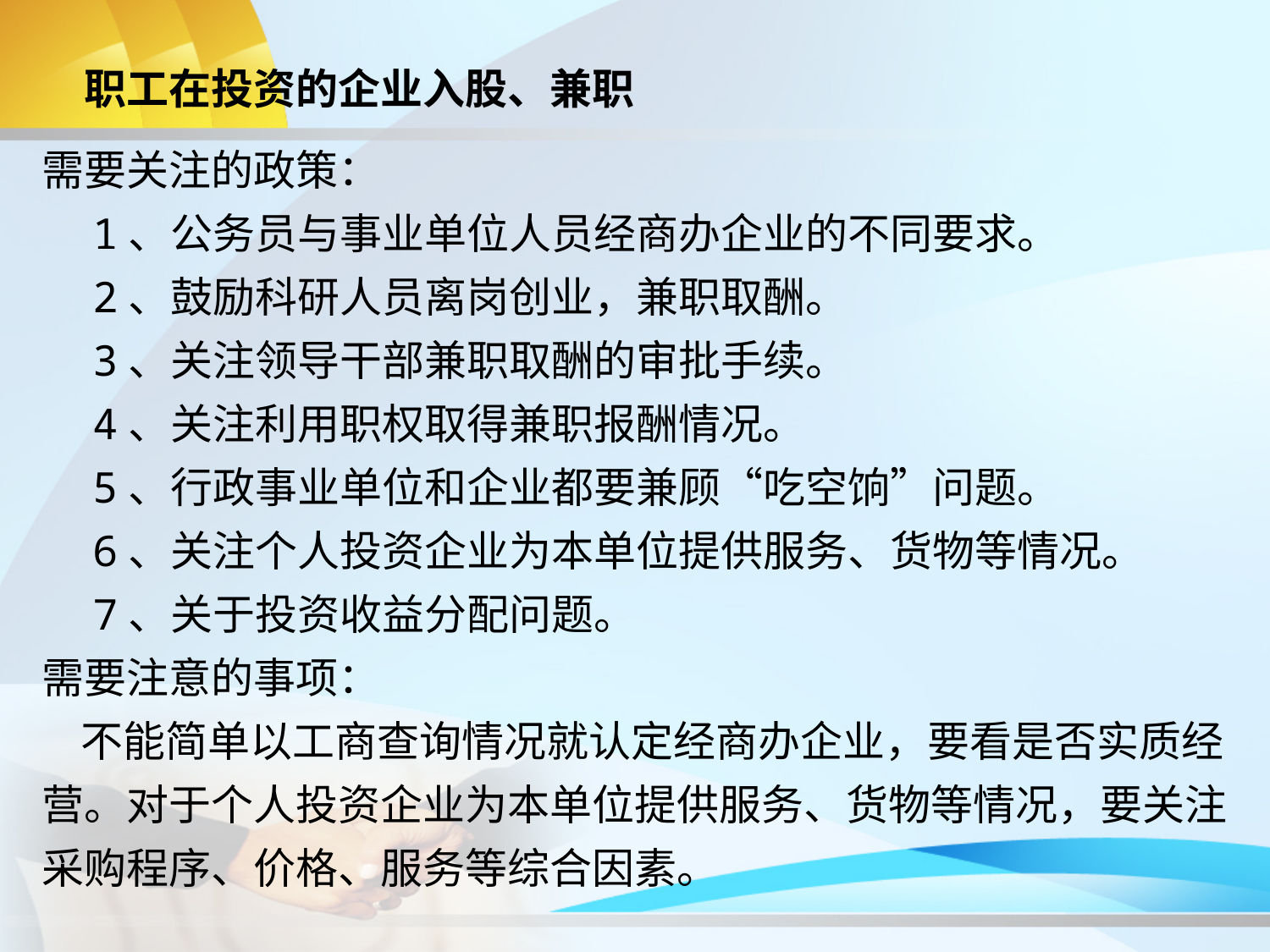

职工在投资的企业入股、兼职
需要关注的政策：
  1、公务员与事业单位人员经商办企业的不同要求。
  2、鼓励科研人员离岗创业，兼职取酬。
  3、关注领导干部兼职取酬的审批手续。
  4、关注利用职权取得兼职报酬情况。
  5、行政事业单位和企业都要兼顾“吃空饷”问题。
  6、关注个人投资企业为本单位提供服务、货物等情况。
  7、关于投资收益分配问题。
需要注意的事项：
   不能简单以工商查询情况就认定经商办企业，要看是否实质经营。对于个人投资企业为本单位提供服务、货物等情况，要关注采购程序、价格、服务等综合因素。